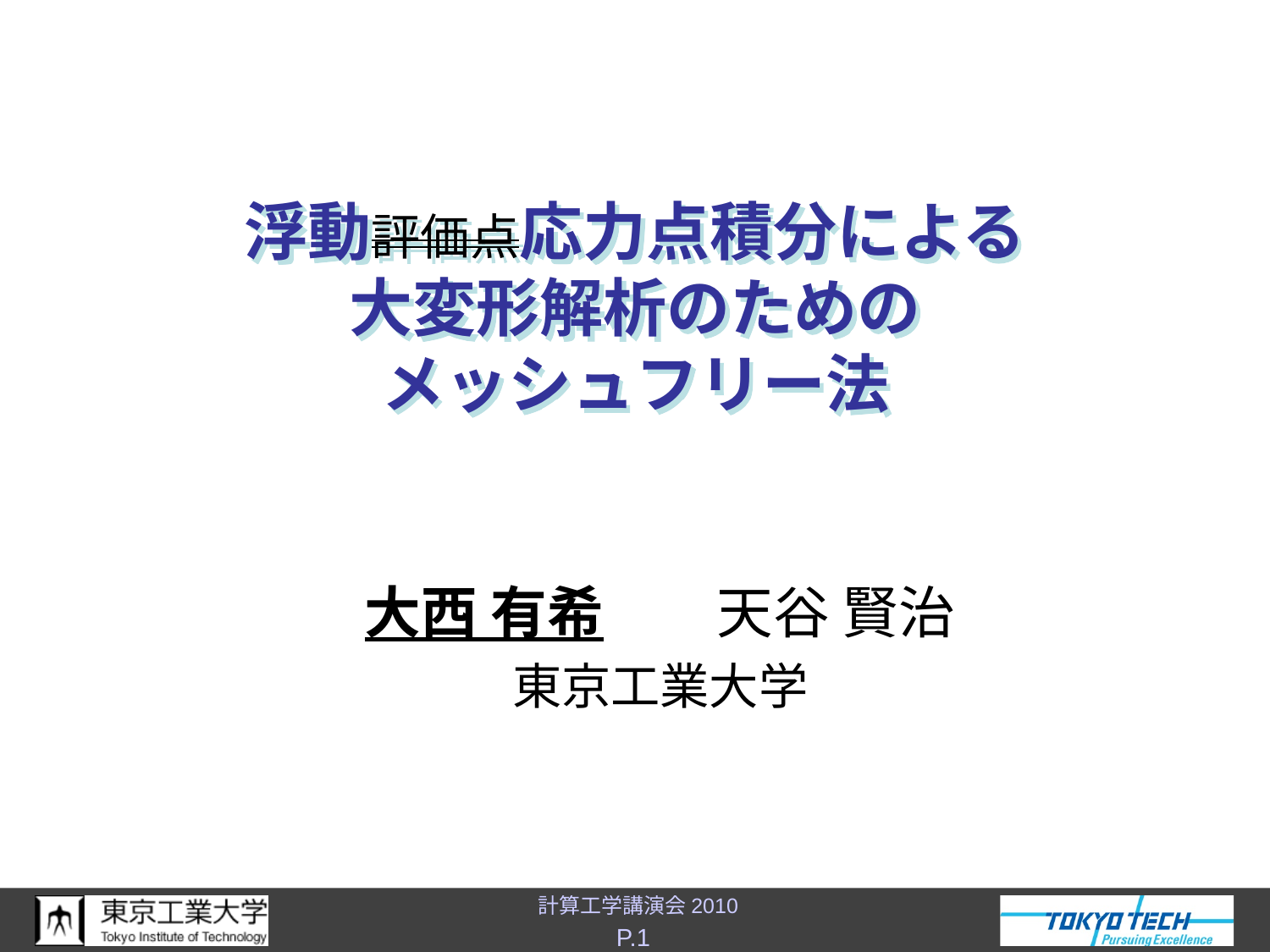

# 浮動評価点応力点積分による 大変形解析のための メッシュフリー法
大西 有希　　天谷 賢治
東京工業大学